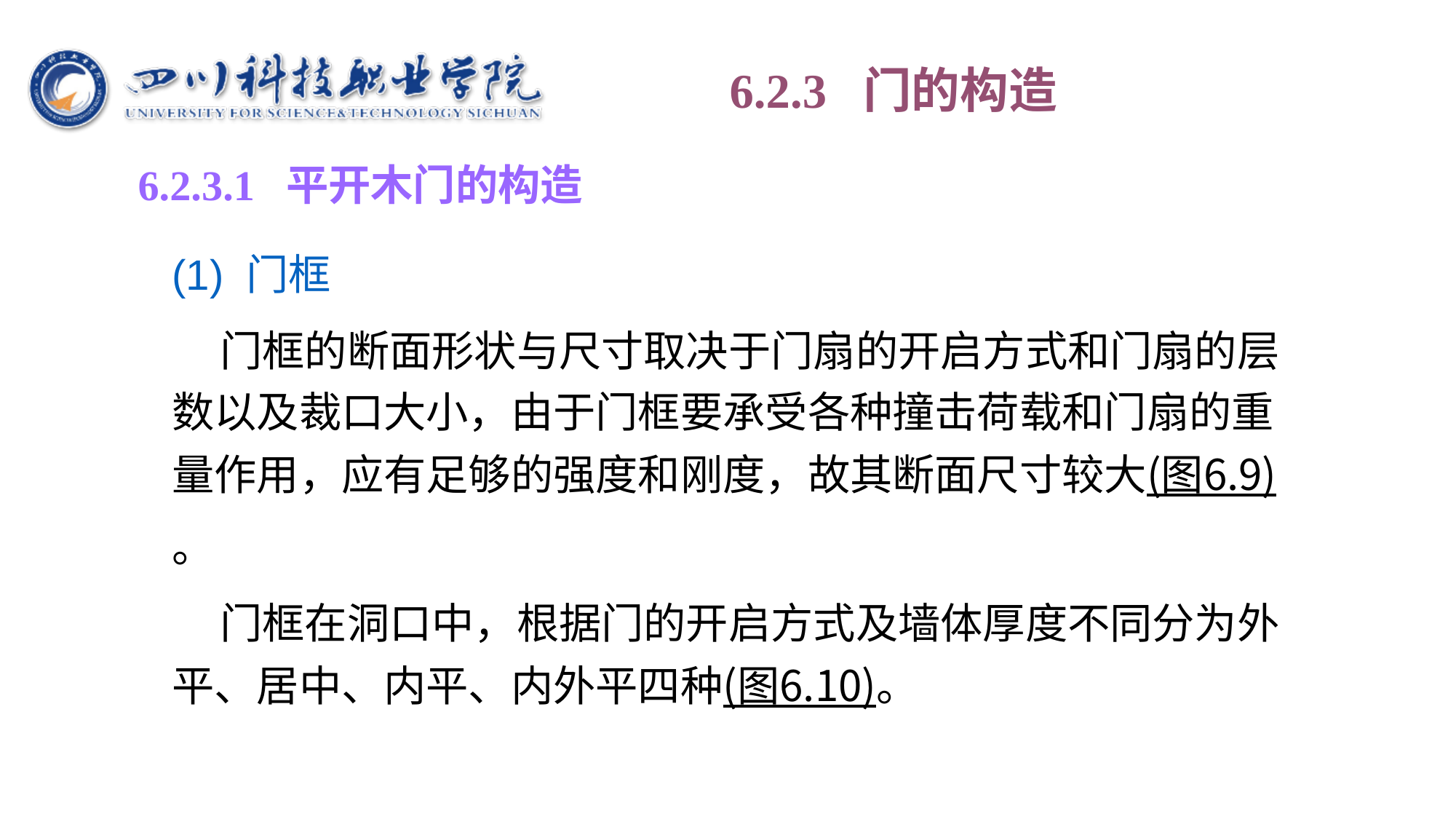

# 6.2.3  门的构造
6.2.3.1  平开木门的构造
(1) 门框
    门框的断面形状与尺寸取决于门扇的开启方式和门扇的层数以及裁口大小，由于门框要承受各种撞击荷载和门扇的重量作用，应有足够的强度和刚度，故其断面尺寸较大(图6.9)。
    门框在洞口中，根据门的开启方式及墙体厚度不同分为外平、居中、内平、内外平四种(图6.10)。